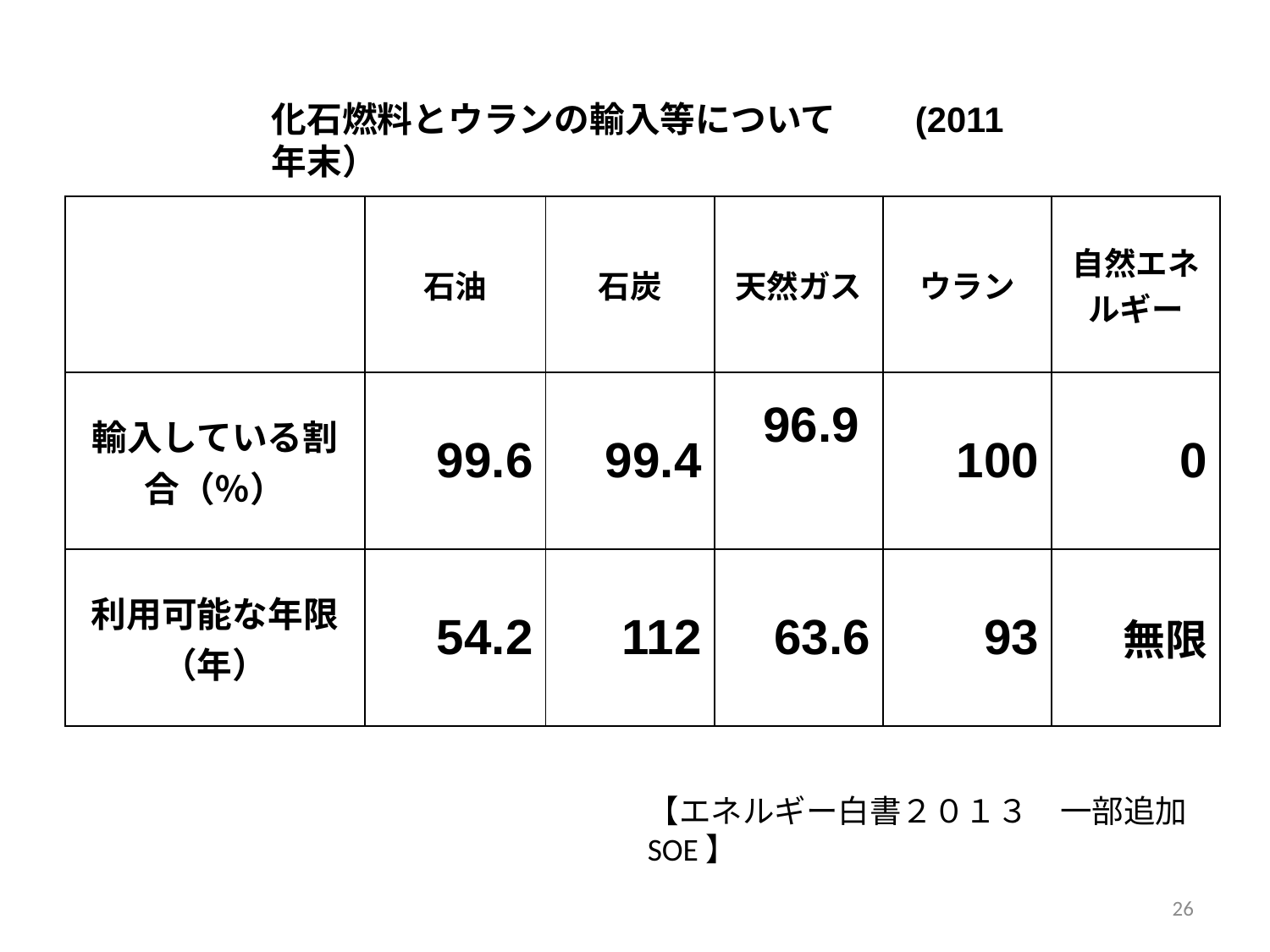

化石燃料とウランの輸入等について　　(2011年末）
|  | 石油 | 石炭 | 天然ガス | ウラン | 自然エネルギー |
| --- | --- | --- | --- | --- | --- |
| 輸入している割合（％） | 99.6 | 99.4 | 96.9 | 100 | 0 |
| 利用可能な年限（年） | 54.2 | 112 | 63.6 | 93 | 無限 |
【エネルギー白書２０１３　一部追加SOE】
26